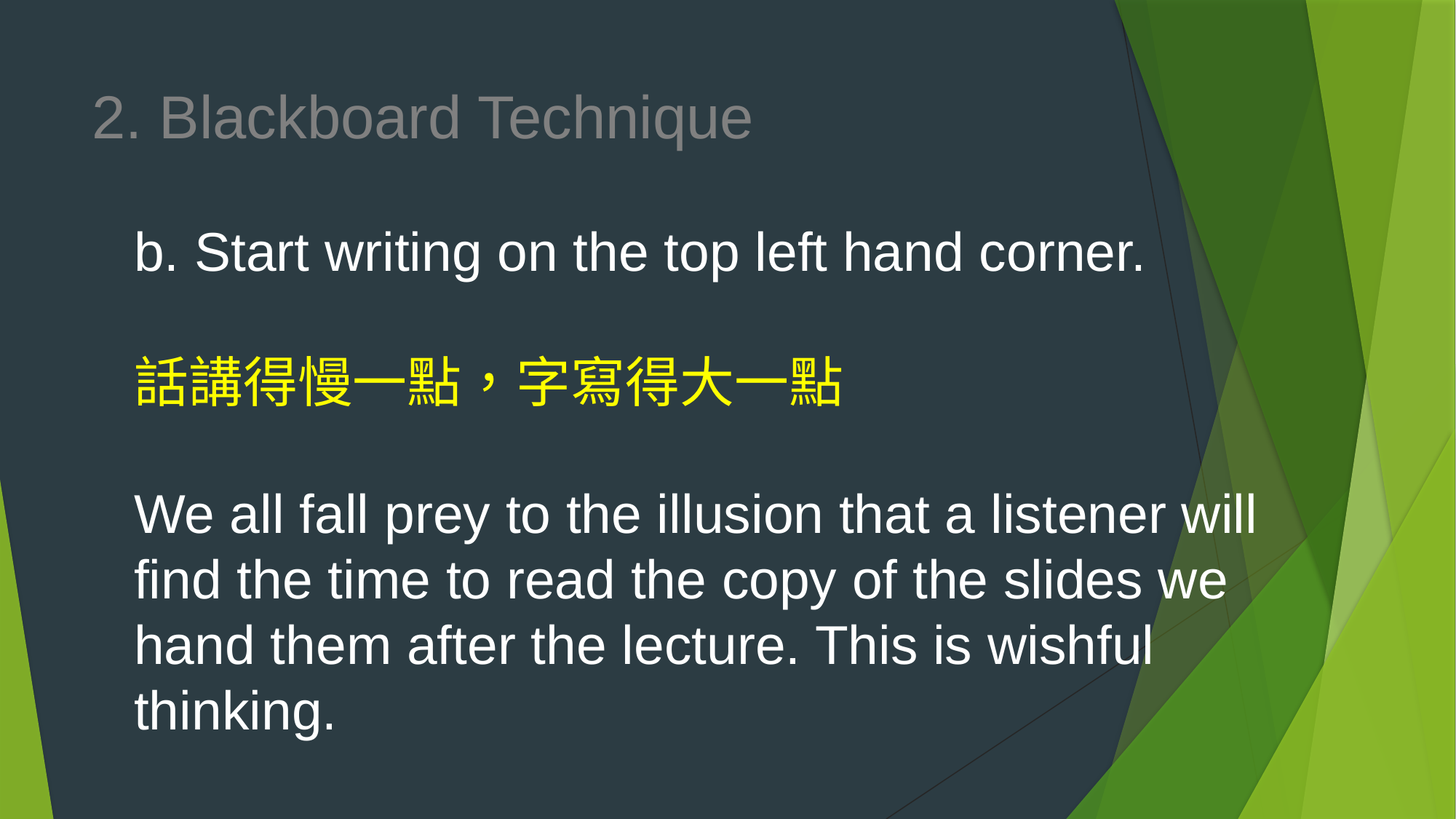

# 2. Blackboard Technique b. Start writing on the top left hand corner. 話講得慢一點，字寫得大一點 We all fall prey to the illusion that a listener will find the time to read the copy of the slides we hand them after the lecture. This is wishful thinking.